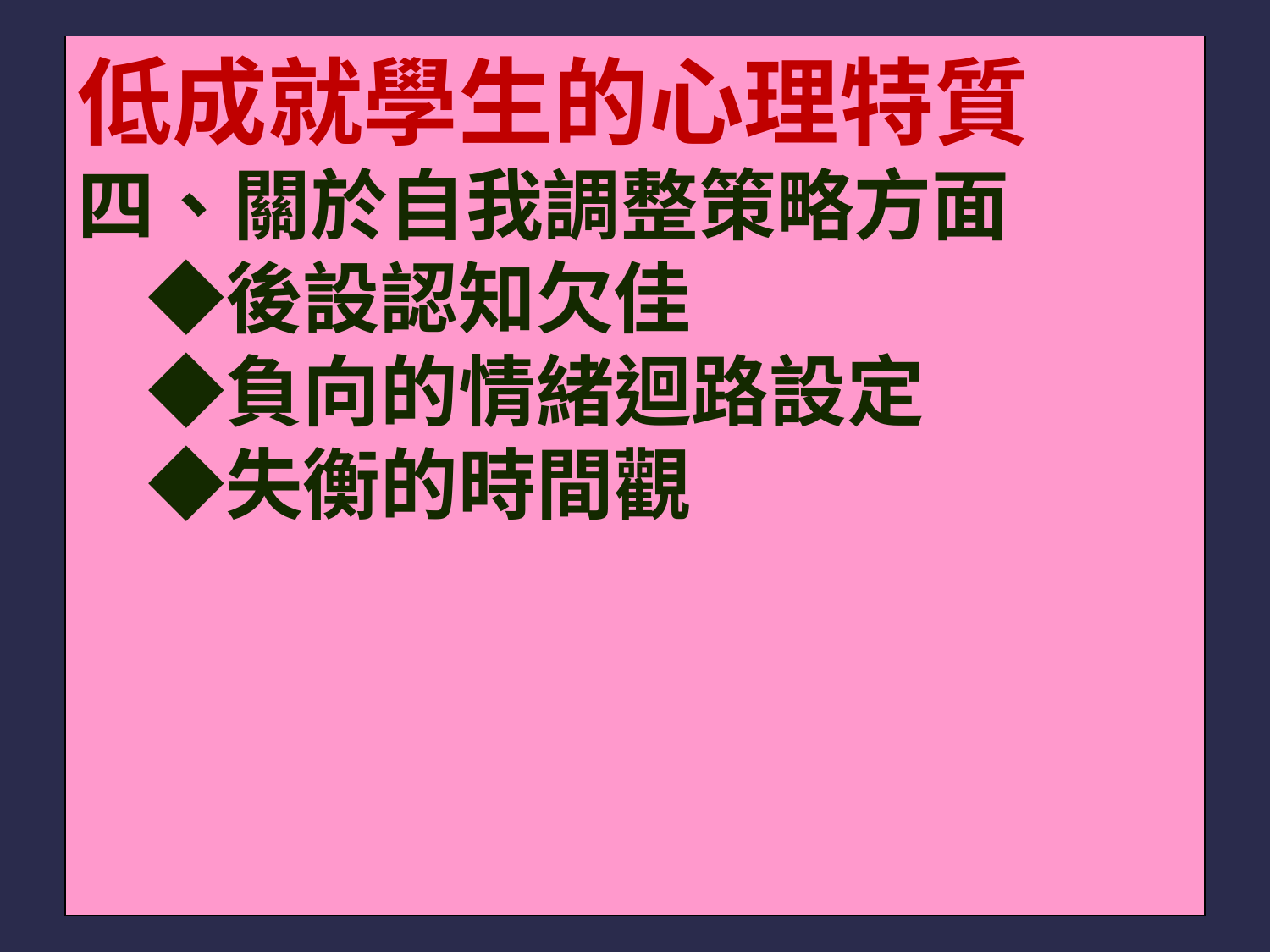

低成就學生的心理特質
四、關於自我調整策略方面
    ◆後設認知欠佳
    ◆負向的情緒迴路設定
    ◆失衡的時間觀